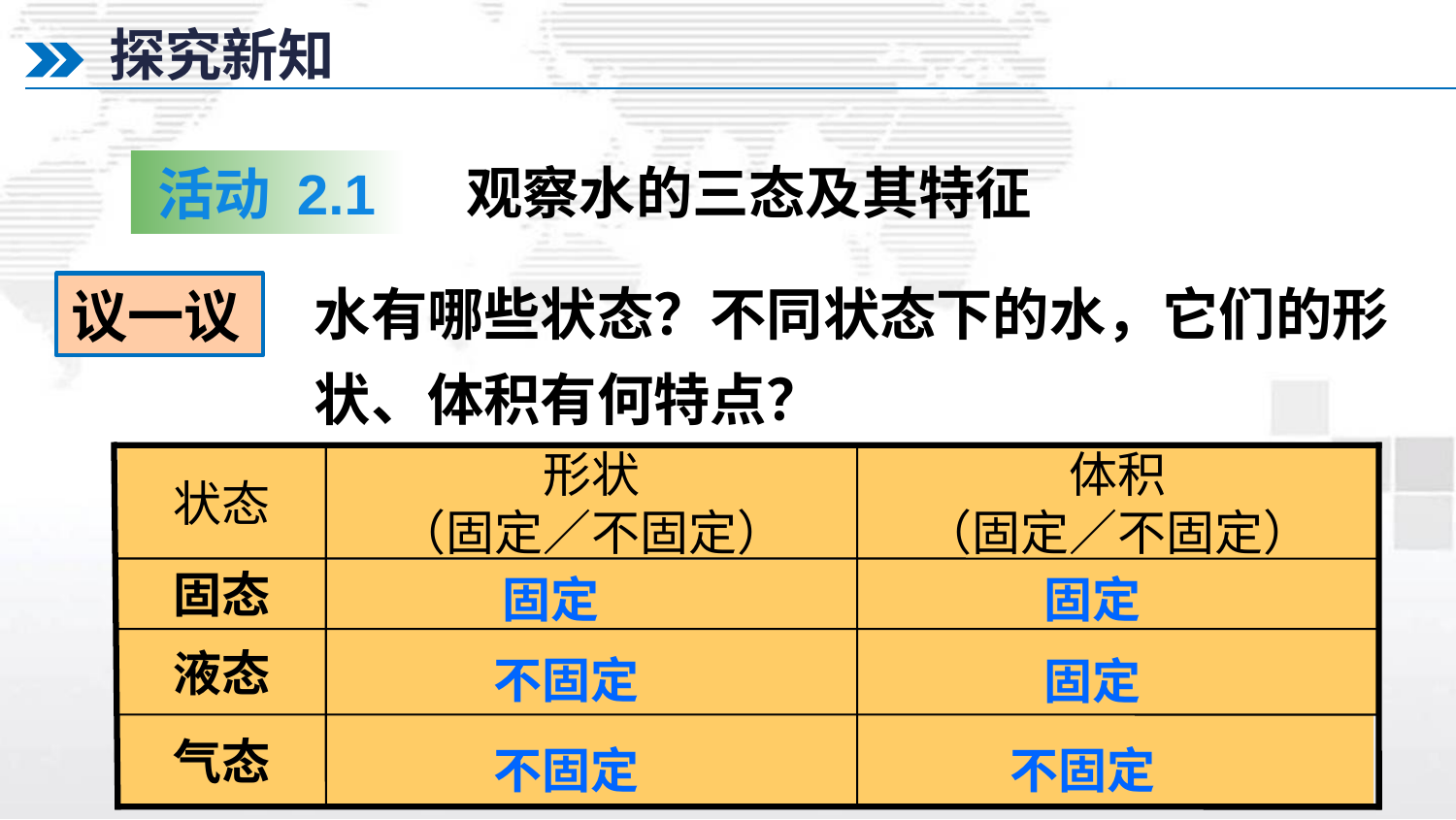

# 探究新知
观察水的三态及其特征
活动 2.1
水有哪些状态？不同状态下的水，它们的形状、体积有何特点？
议一议

状态

形状
（固定／不固定）

体积
（固定／不固定）

固态

液态

气态

固定
固定
不固定
固定
不固定
不固定